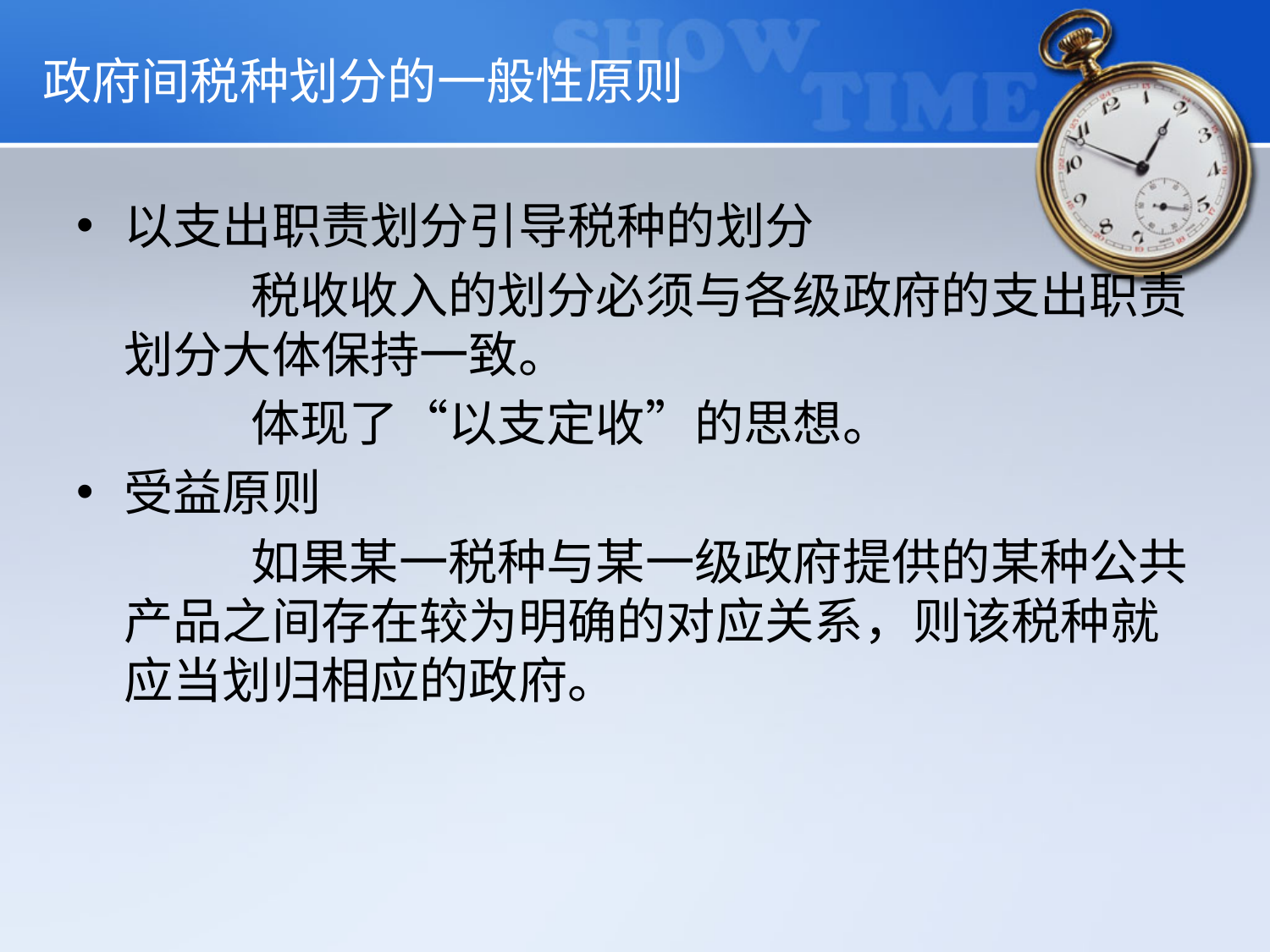

# 政府间税种划分的一般性原则
以支出职责划分引导税种的划分
		税收收入的划分必须与各级政府的支出职责划分大体保持一致。
		体现了“以支定收”的思想。
受益原则
		如果某一税种与某一级政府提供的某种公共产品之间存在较为明确的对应关系，则该税种就应当划归相应的政府。